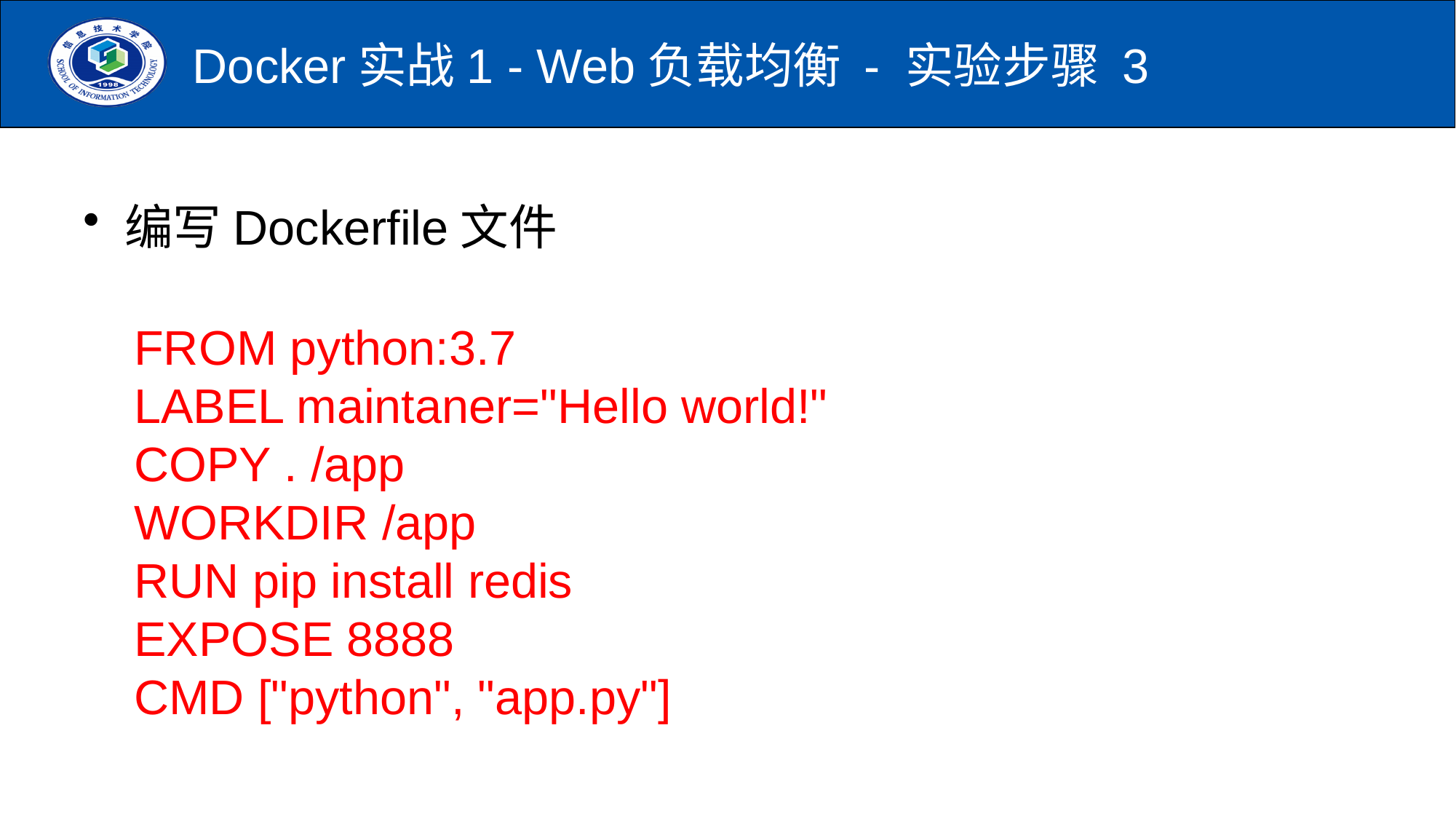

# Docker实战1 - Web负载均衡 - 实验步骤 3
编写Dockerfile文件
FROM python:3.7
LABEL maintaner="Hello world!"
COPY . /app
WORKDIR /app
RUN pip install redis
EXPOSE 8888
CMD ["python", "app.py"]